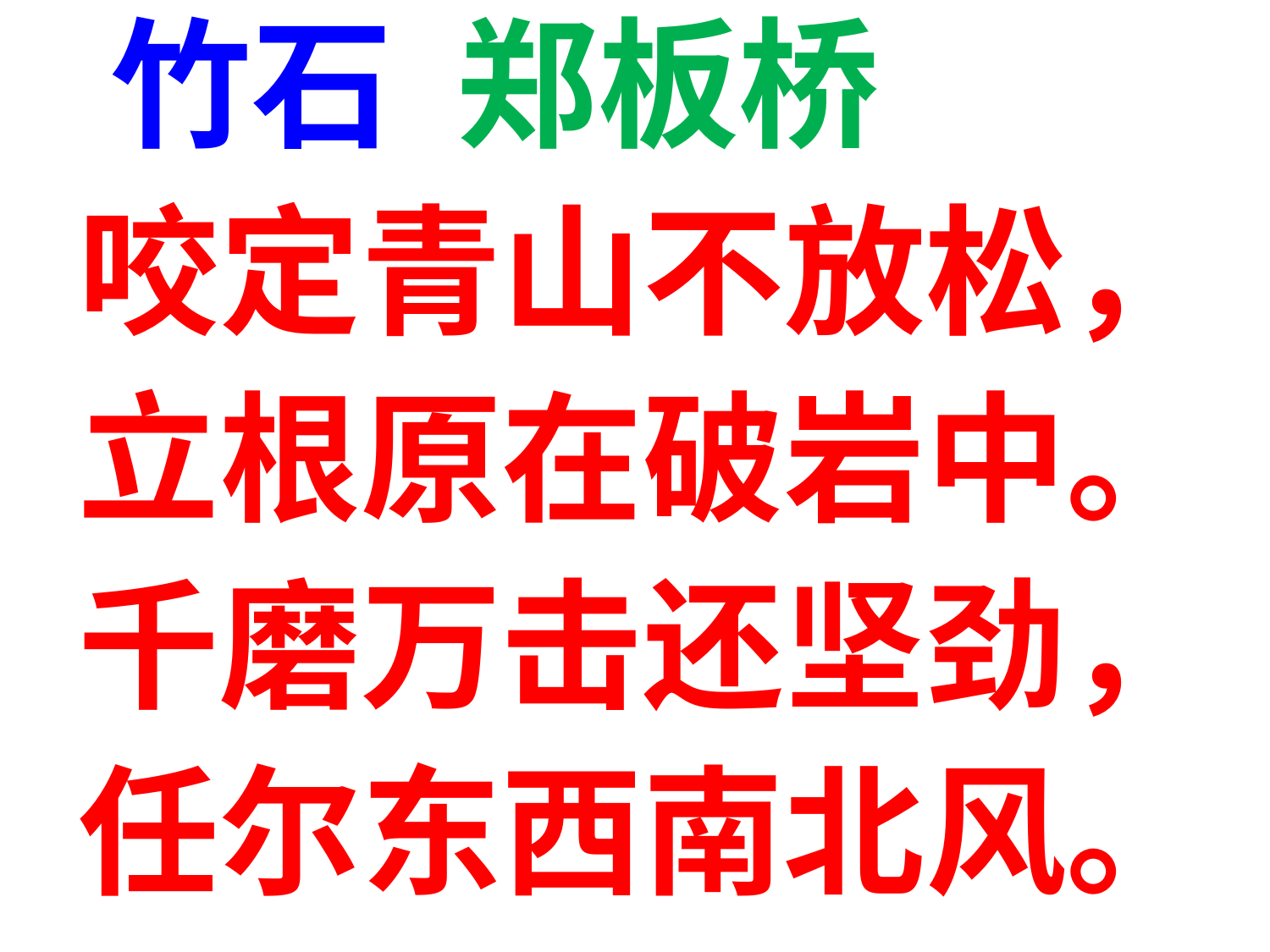

竹石  郑板桥
 咬定青山不放松，
 立根原在破岩中。
 千磨万击还坚劲，
 任尔东西南北风。